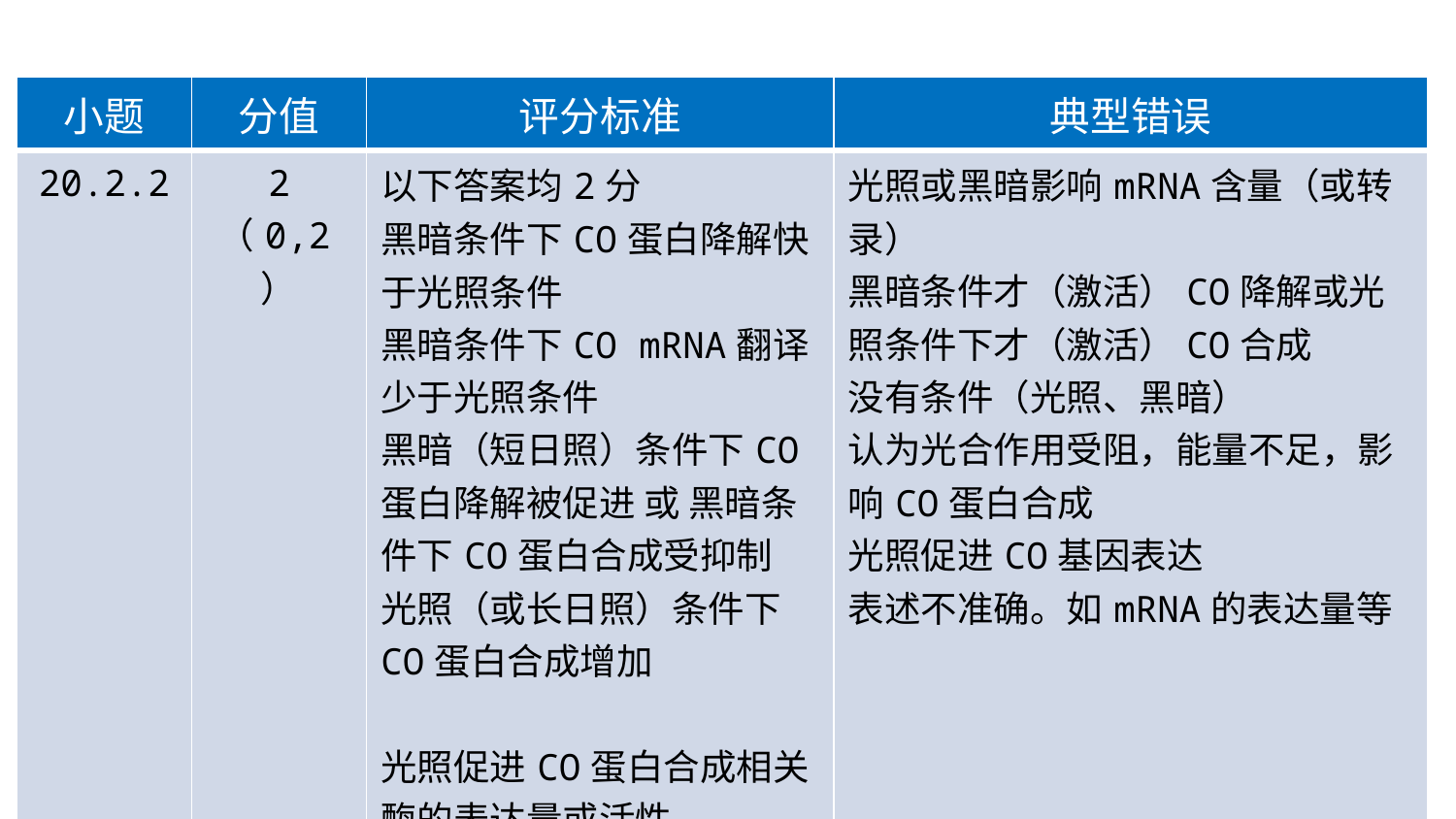

| 小题 | 分值 | 评分标准 | 典型错误 |
| --- | --- | --- | --- |
| 20.2.2 | 2 （0,2） | 以下答案均2分 黑暗条件下CO蛋白降解快于光照条件 黑暗条件下CO mRNA翻译少于光照条件 黑暗（短日照）条件下CO蛋白降解被促进 或 黑暗条件下CO蛋白合成受抑制 光照（或长日照）条件下CO蛋白合成增加 光照促进CO蛋白合成相关酶的表达量或活性 黑暗促进降解但不影响合成 | 光照或黑暗影响mRNA含量（或转录） 黑暗条件才（激活）CO降解或光照条件下才（激活）CO合成 没有条件（光照、黑暗） 认为光合作用受阻，能量不足，影响CO蛋白合成 光照促进CO基因表达 表述不准确。如mRNA的表达量等 |